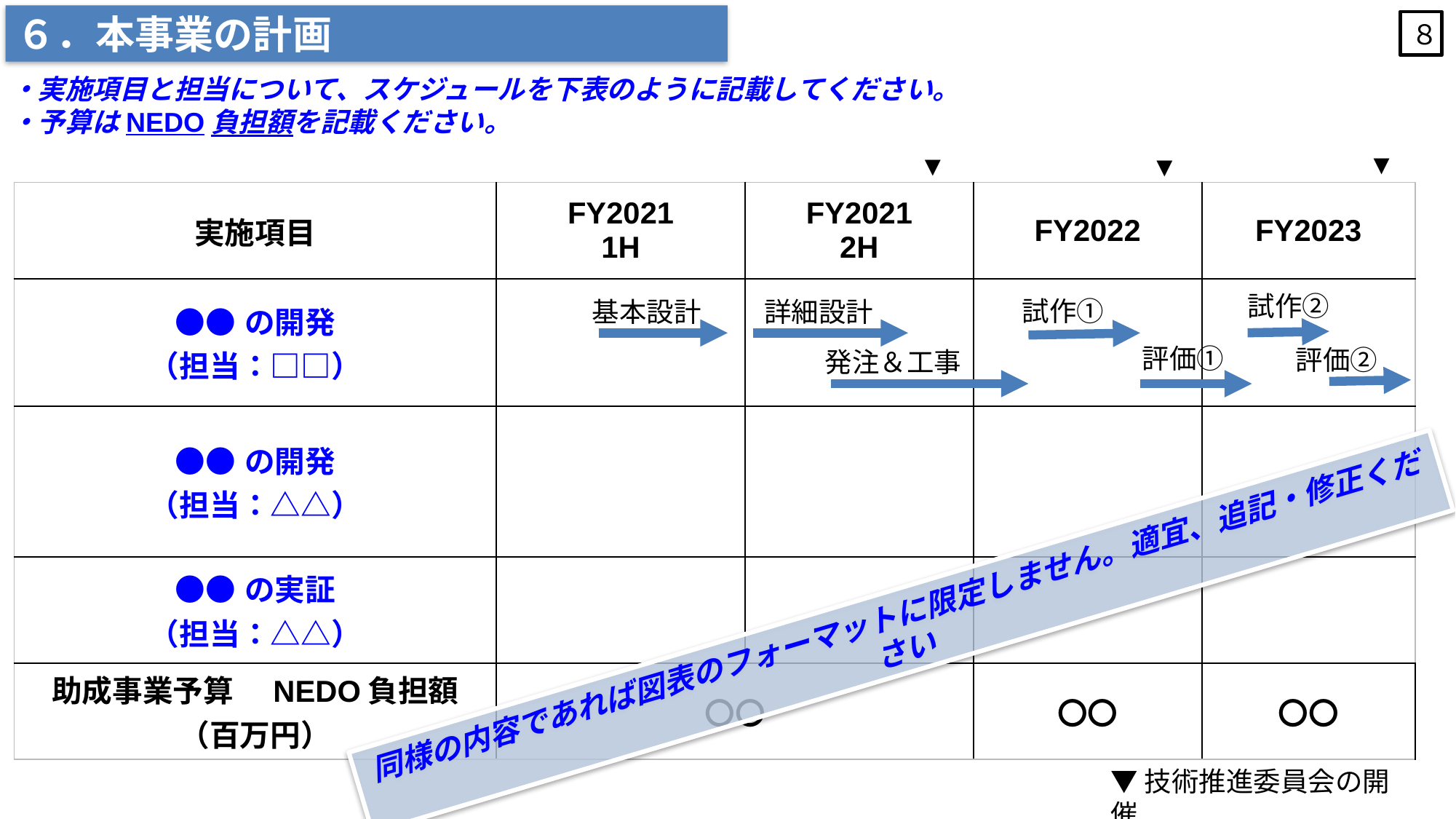

６．本事業の計画
８
・実施項目と担当について、スケジュールを下表のように記載してください。
・予算はNEDO負担額を記載ください。
▼
▼
▼
| 実施項目 | FY2021 1H | FY2021 2H | FY2022 | FY2023 |
| --- | --- | --- | --- | --- |
| ●●の開発 （担当：□□） |  |  |  |  |
| ●●の開発 （担当：△△） |  |  |  |  |
| ●●の実証 （担当：△△） |  |  |  |  |
| 助成事業予算　NEDO負担額 （百万円） | 〇〇 |  | 〇〇 | 〇〇 |
試作②
試作①
基本設計
詳細設計
評価①
評価②
発注＆工事
同様の内容であれば図表のフォーマットに限定しません。適宜、追記・修正ください
▼技術推進委員会の開催